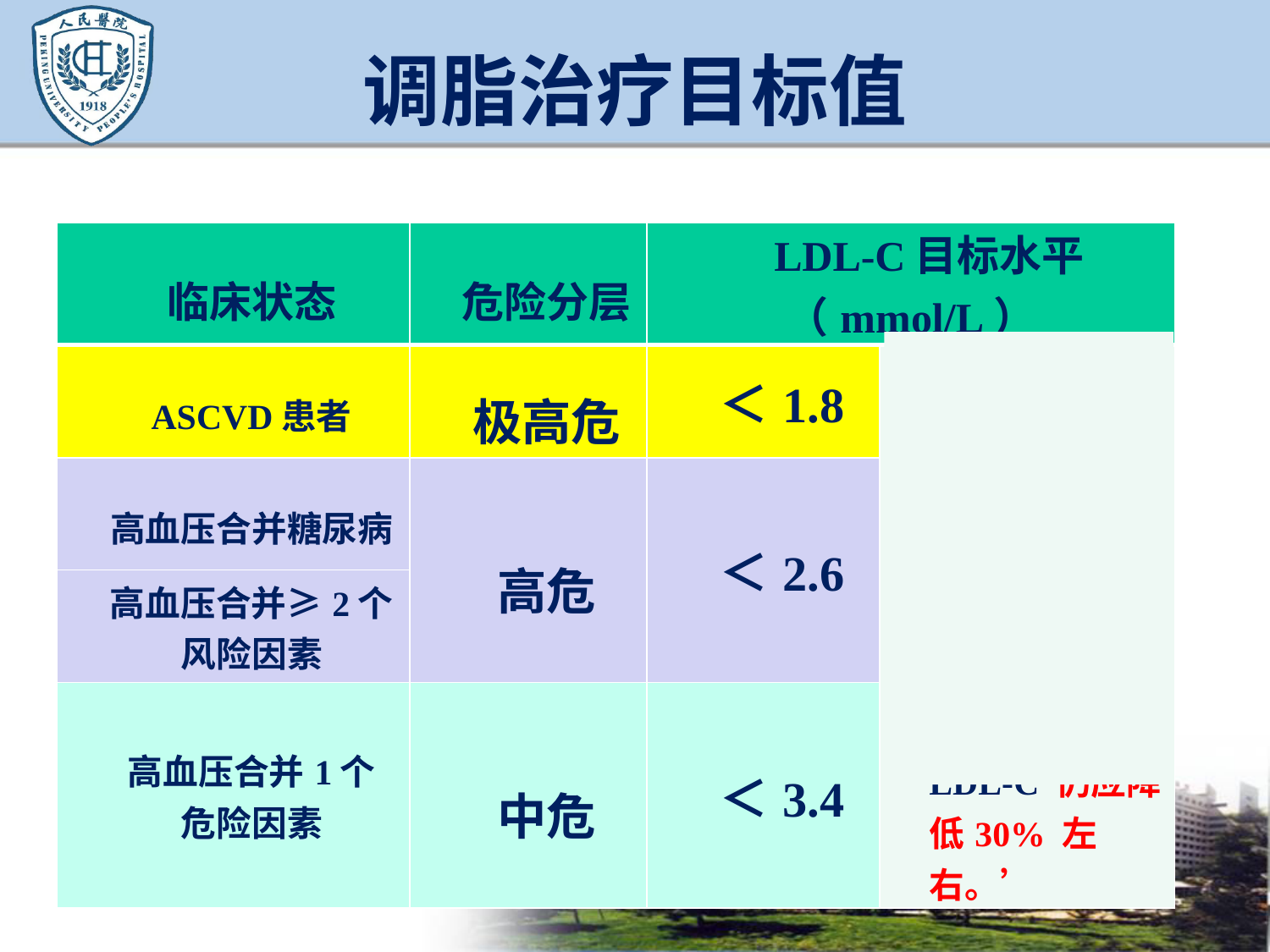

# 调脂治疗目标值
| 临床状态 | 危险分层 | LDL-C目标水平（mmol/L） |  |
| --- | --- | --- | --- |
| ASCVD患者 | 极高危 | ＜1.8 | LDL-C 基线值较高不能达目标值者，LDL-C 至少降低50%。 极高危患者LDL-C 基线在目标值以内者，LDL-C 仍应降低30% 左右。’ |
| 高血压合并糖尿病 | 高危 | ＜2.6 |  |
| 高血压合并≥2个 风险因素 |  |  |  |
| 高血压合并1个 危险因素 | 中危 | ＜3.4 |  |